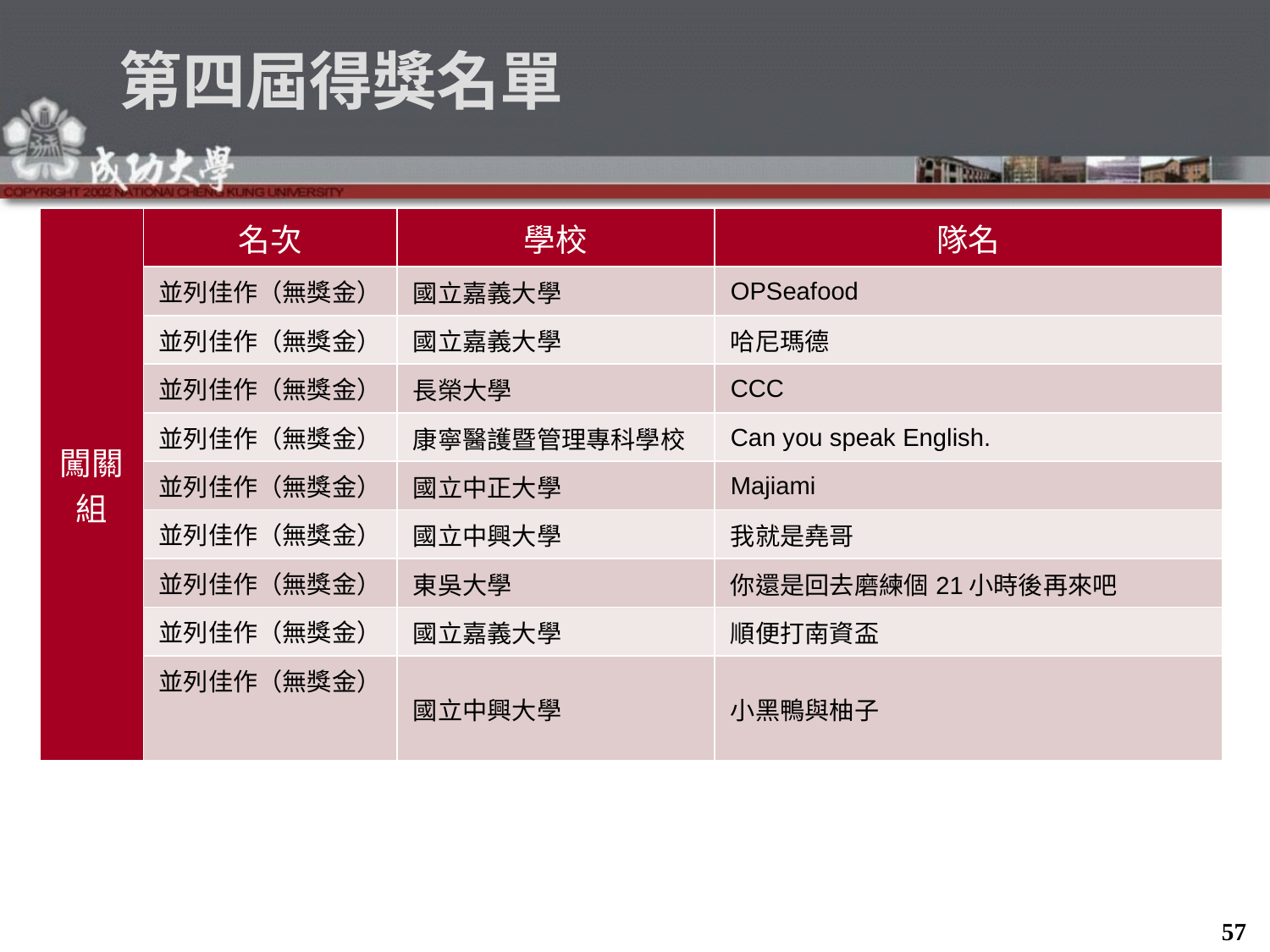

# 第四屆得獎名單
| 闖關組 | 名次 | 學校 | 隊名 |
| --- | --- | --- | --- |
|  | 並列佳作（無獎金） | 國立嘉義大學 | OPSeafood |
|  | 並列佳作（無獎金） | 國立嘉義大學 | 哈尼瑪德 |
|  | 並列佳作（無獎金） | 長榮大學 | CCC |
|  | 並列佳作（無獎金） | 康寧醫護暨管理專科學校 | Can you speak English. |
|  | 並列佳作（無獎金） | 國立中正大學 | Majiami |
|  | 並列佳作（無獎金） | 國立中興大學 | 我就是堯哥 |
|  | 並列佳作（無獎金） | 東吳大學 | 你還是回去磨練個21小時後再來吧 |
|  | 並列佳作（無獎金） | 國立嘉義大學 | 順便打南資盃 |
|  | 並列佳作（無獎金） | 國立中興大學 | 小黑鴨與柚子 |
57